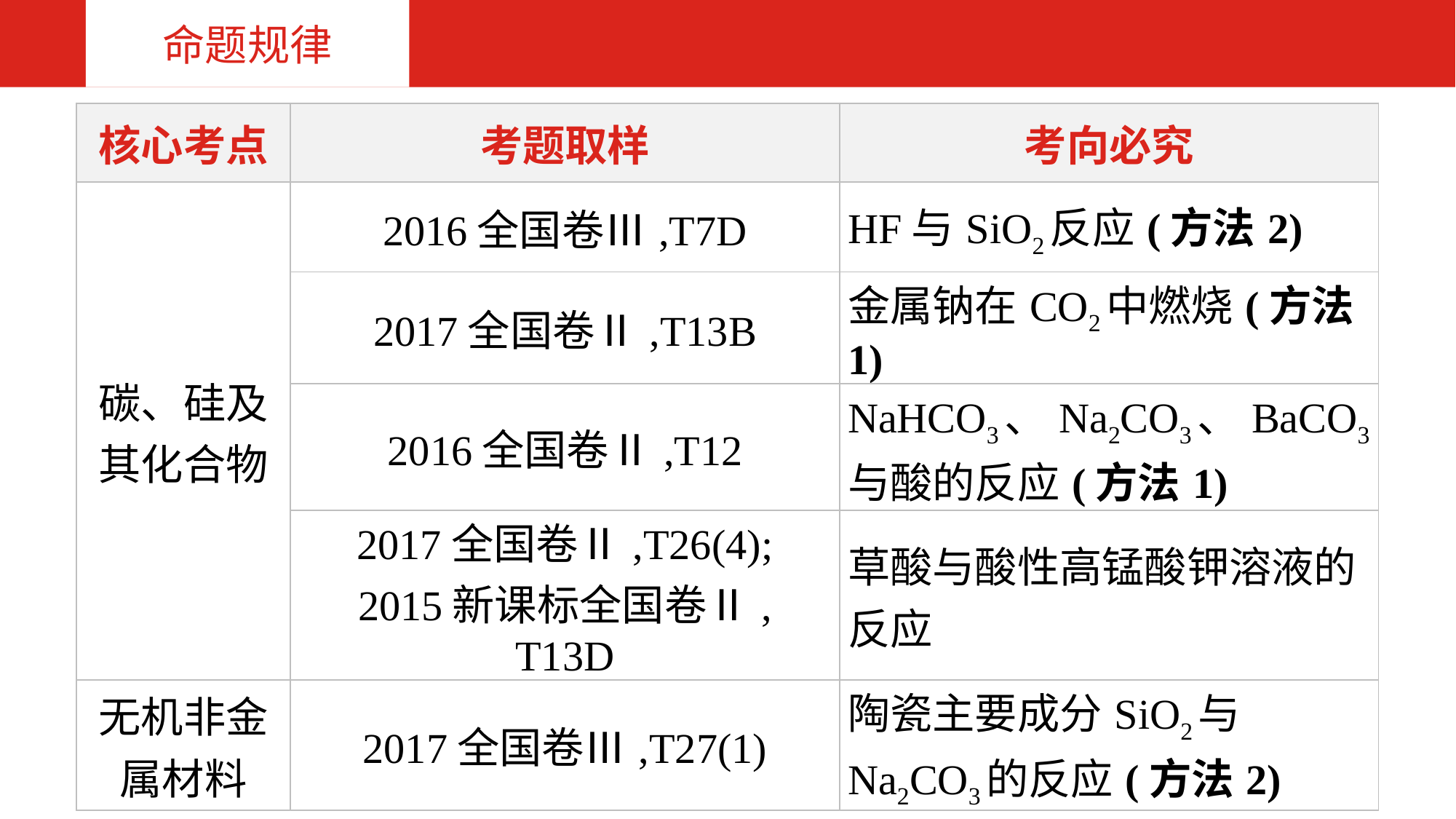

命题规律
| 核心考点 | 考题取样 | 考向必究 |
| --- | --- | --- |
| 碳、硅及其化合物 | 2016全国卷Ⅲ,T7D | HF与SiO2反应(方法2) |
|  | 2017全国卷Ⅱ,T13B | 金属钠在CO2中燃烧(方法1) |
|  | 2016全国卷Ⅱ,T12 | NaHCO3、Na2CO3、BaCO3与酸的反应(方法1) |
|  | 2017全国卷Ⅱ,T26(4); 2015新课标全国卷Ⅱ, T13D | 草酸与酸性高锰酸钾溶液的反应 |
| 无机非金属材料 | 2017全国卷Ⅲ,T27(1) | 陶瓷主要成分SiO2与Na2CO3的反应(方法2) |